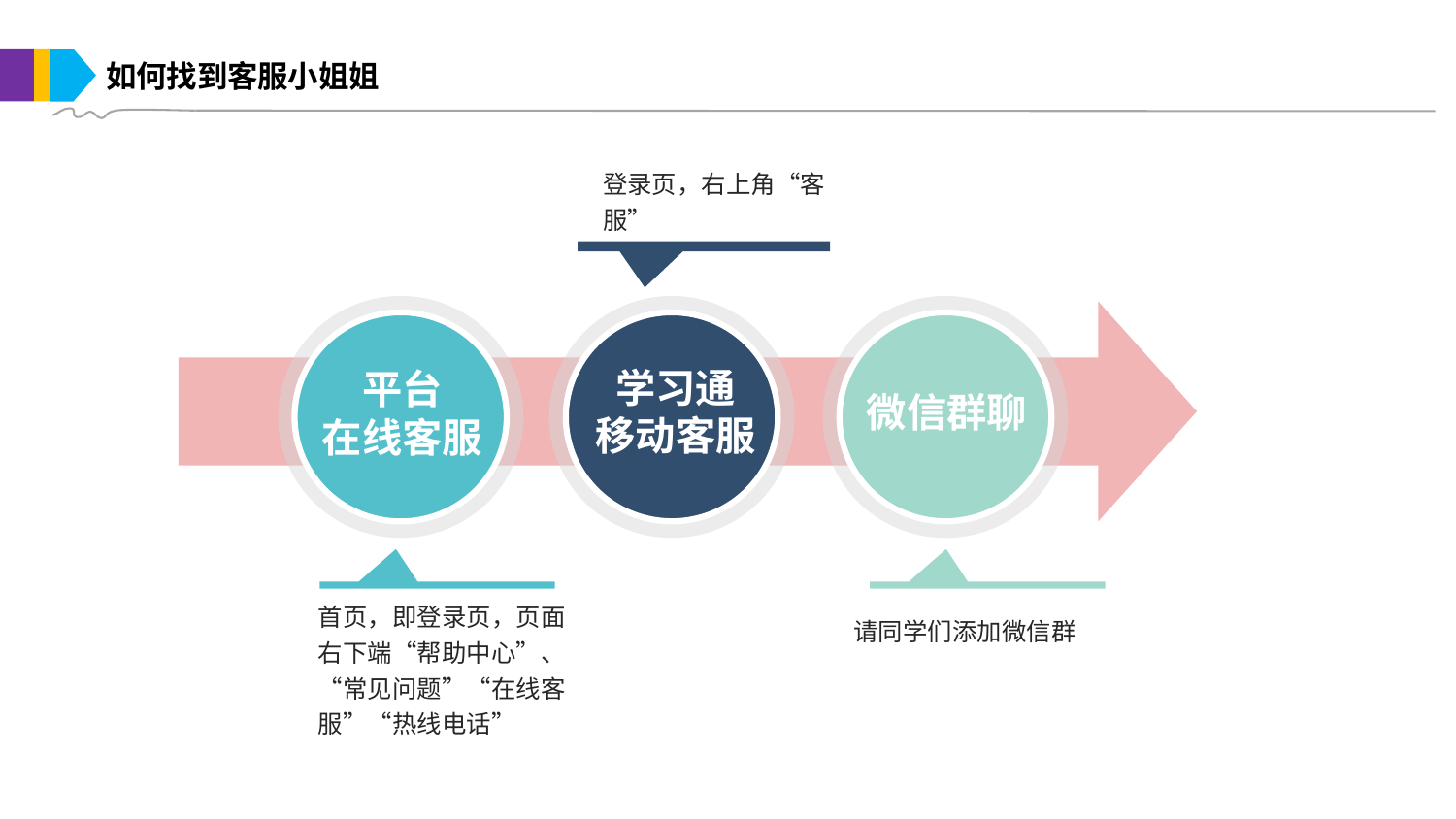

如何找到客服小姐姐

登录页，右上角“客服”

平台
在线客服

学习通
移动客服

微信群聊

首页，即登录页，页面右下端“帮助中心”、“常见问题”“在线客服”“热线电话”
请同学们添加微信群